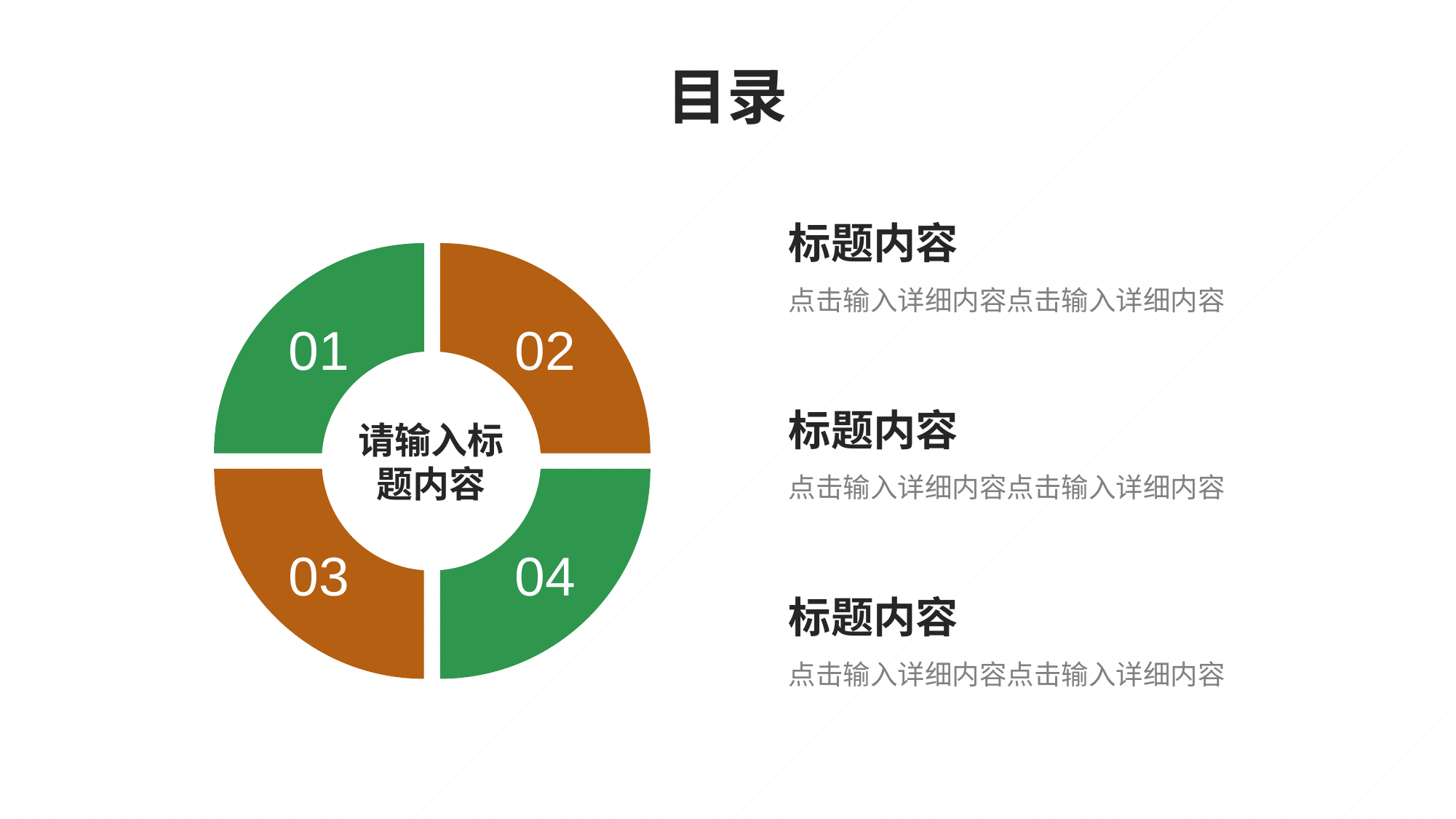

目录
标题内容
点击输入详细内容点击输入详细内容
01
02
请输入标题内容
03
04
标题内容
点击输入详细内容点击输入详细内容
标题内容
点击输入详细内容点击输入详细内容